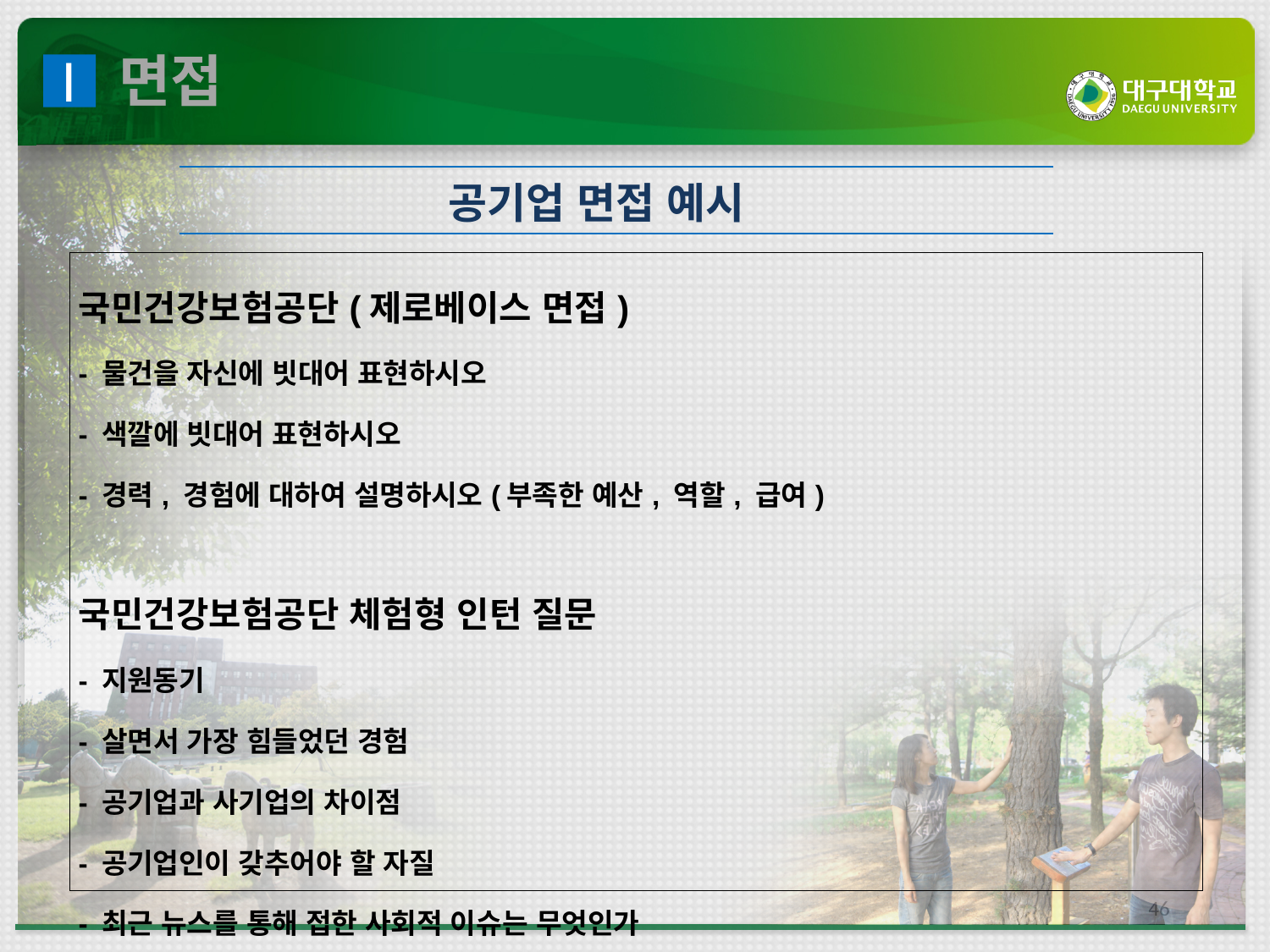

면접
Ⅰ

공기업 면접 예시
| 국민건강보험공단(제로베이스 면접) - 물건을 자신에 빗대어 표현하시오 - 색깔에 빗대어 표현하시오 - 경력, 경험에 대하여 설명하시오(부족한 예산, 역할, 급여) 국민건강보험공단 체험형 인턴 질문 - 지원동기 - 살면서 가장 힘들었던 경험 - 공기업과 사기업의 차이점 - 공기업인이 갖추어야 할 자질 - 최근 뉴스를 통해 접한 사회적 이슈는 무엇인가 - 이것만큼은 남들보다 뛰어나다 하는 자신의 강점 |
| --- |
46